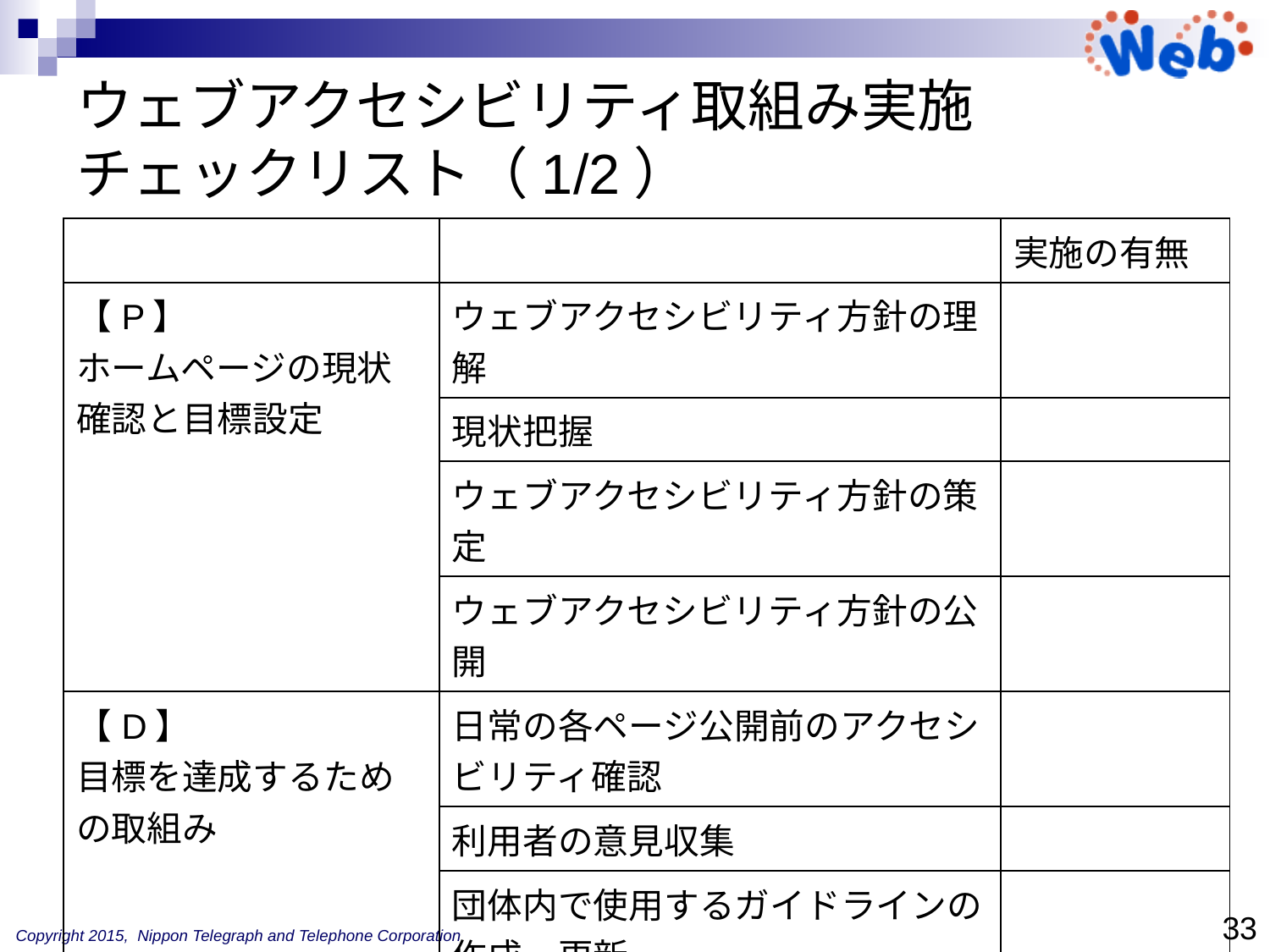

# ウェブアクセシビリティ取組み実施 チェックリスト（1/2）
|  |  | 実施の有無 |
| --- | --- | --- |
| 【P】 ホームページの現状 確認と目標設定 | ウェブアクセシビリティ方針の理解 |  |
|  | 現状把握 |  |
|  | ウェブアクセシビリティ方針の策定 |  |
|  | ウェブアクセシビリティ方針の公開 |  |
| 【D】 目標を達成するため の取組み | 日常の各ページ公開前のアクセシビリティ確認 |  |
|  | 利用者の意見収集 |  |
|  | 団体内で使用するガイドラインの作成、更新 |  |
|  | 職員研修 |  |
|  | 定期的なウェブアクセシビリティ検証 |  |
|  | ユーザー評価 |  |
33